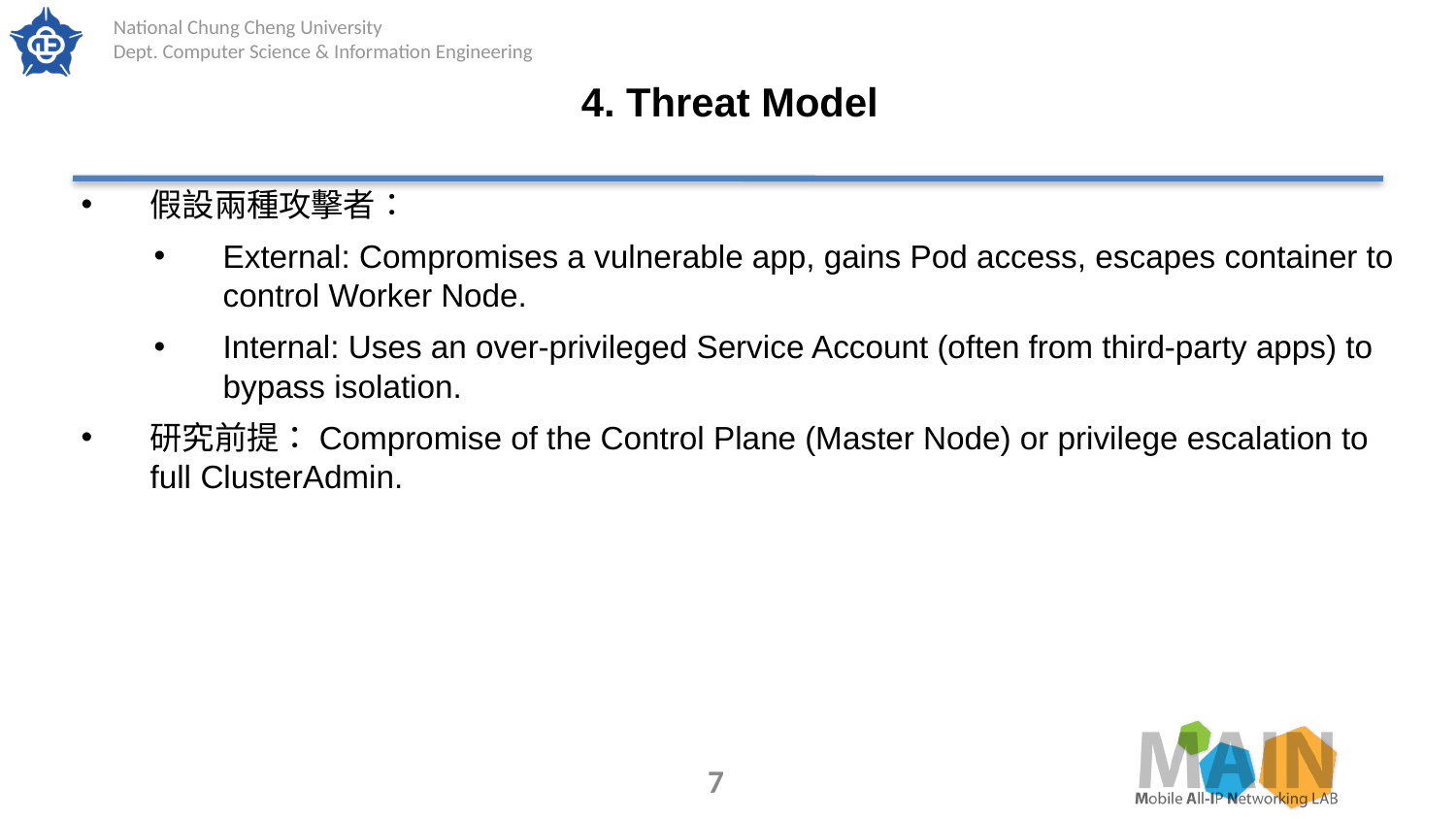

# 4. Threat Model
假設兩種攻擊者：
External: Compromises a vulnerable app, gains Pod access, escapes container to control Worker Node.
Internal: Uses an over-privileged Service Account (often from third-party apps) to bypass isolation.
研究前提：Compromise of the Control Plane (Master Node) or privilege escalation to full ClusterAdmin.
7